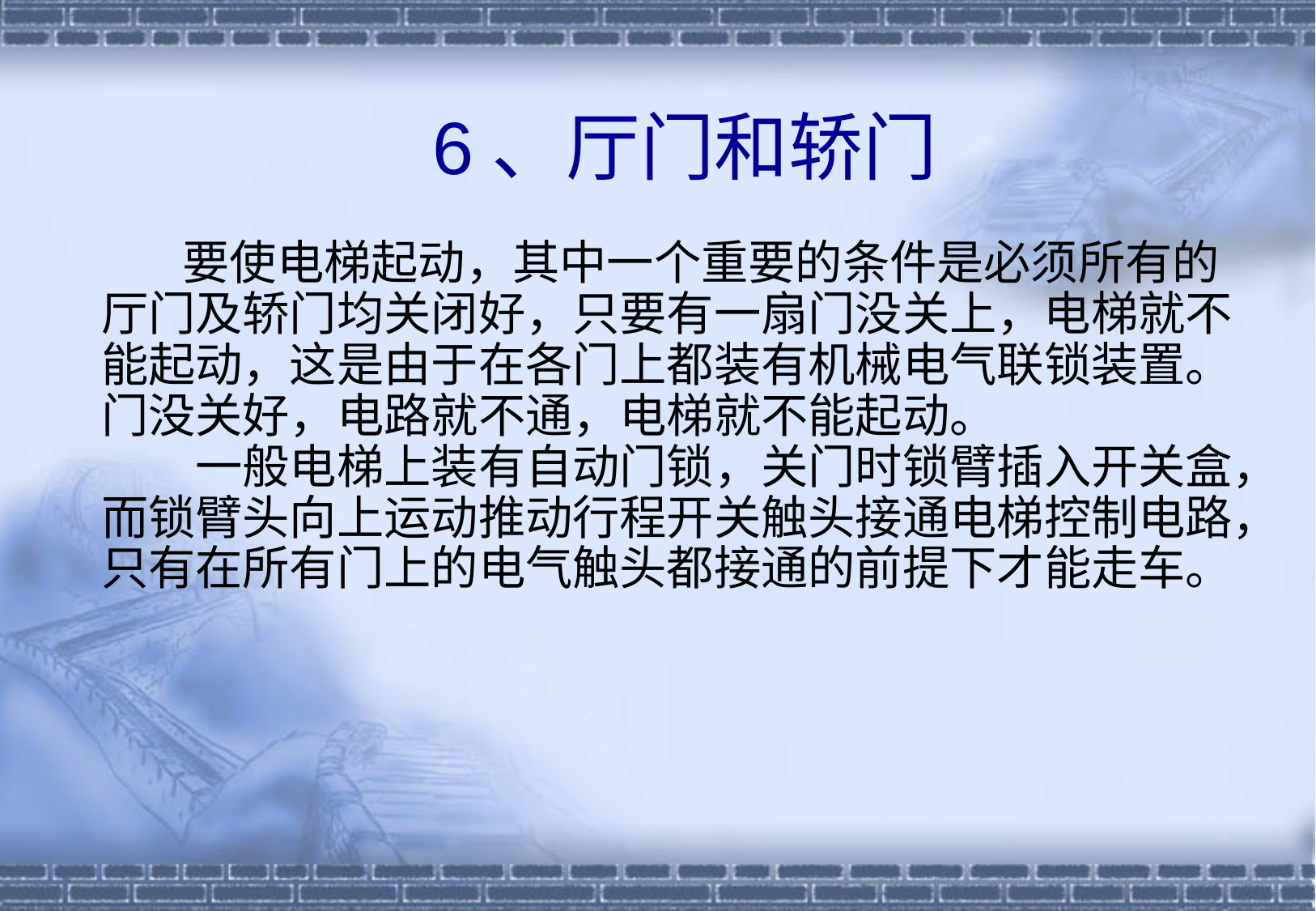

# 6、厅门和轿门
           要使电梯起动，其中一个重要的条件是必须所有的厅门及轿门均关闭好，只要有一扇门没关上，电梯就不能起动，这是由于在各门上都装有机械电气联锁装置。门没关好，电路就不通，电梯就不能起动。
　　一般电梯上装有自动门锁，关门时锁臂插入开关盒，而锁臂头向上运动推动行程开关触头接通电梯控制电路，只有在所有门上的电气触头都接通的前提下才能走车。